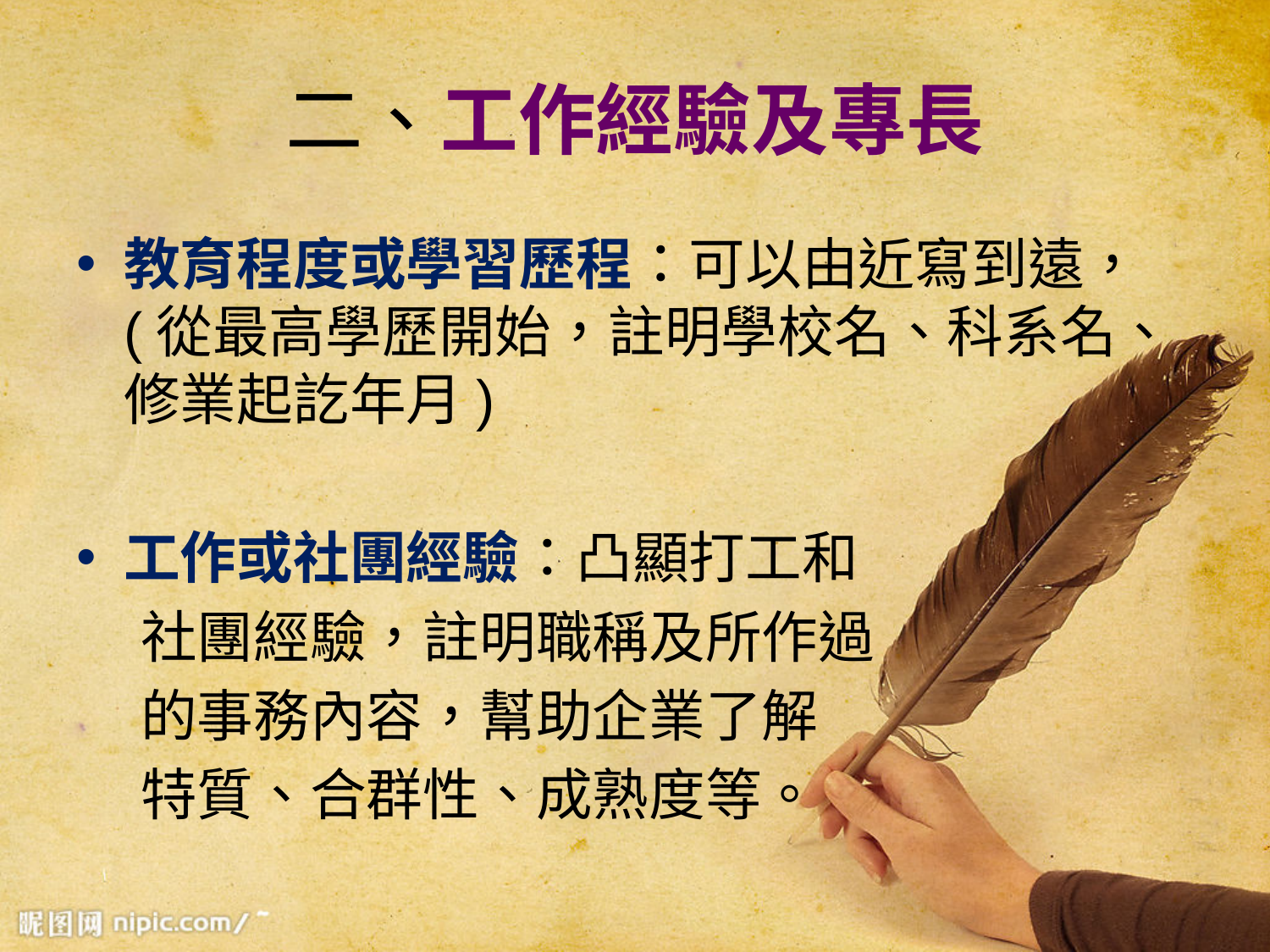

# 二、工作經驗及專長
教育程度或學習歷程：可以由近寫到遠，(從最高學歷開始，註明學校名、科系名、修業起訖年月)

工作或社團經驗：凸顯打工和
    社團經驗，註明職稱及所作過
    的事務內容，幫助企業了解
    特質、合群性、成熟度等。